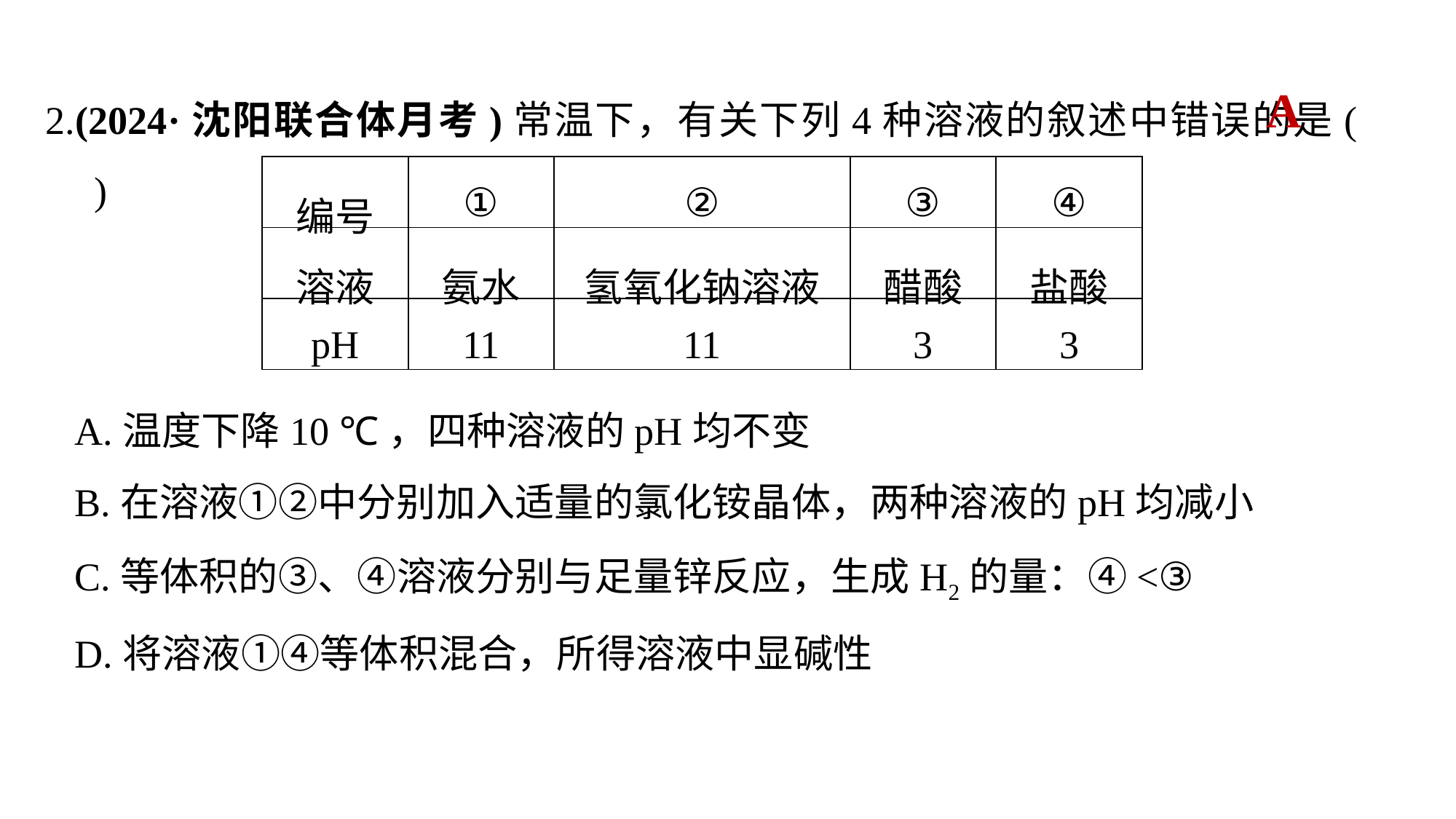

2.(2024·沈阳联合体月考)常温下，有关下列4种溶液的叙述中错误的是(　　)
A
| 编号 | ① | ② | ③ | ④ |
| --- | --- | --- | --- | --- |
| 溶液 | 氨水 | 氢氧化钠溶液 | 醋酸 | 盐酸 |
| pH | 11 | 11 | 3 | 3 |
A.温度下降10 ℃，四种溶液的pH均不变
B.在溶液①②中分别加入适量的氯化铵晶体，两种溶液的pH均减小
C.等体积的③、④溶液分别与足量锌反应，生成H2的量：④<③
D.将溶液①④等体积混合，所得溶液中显碱性